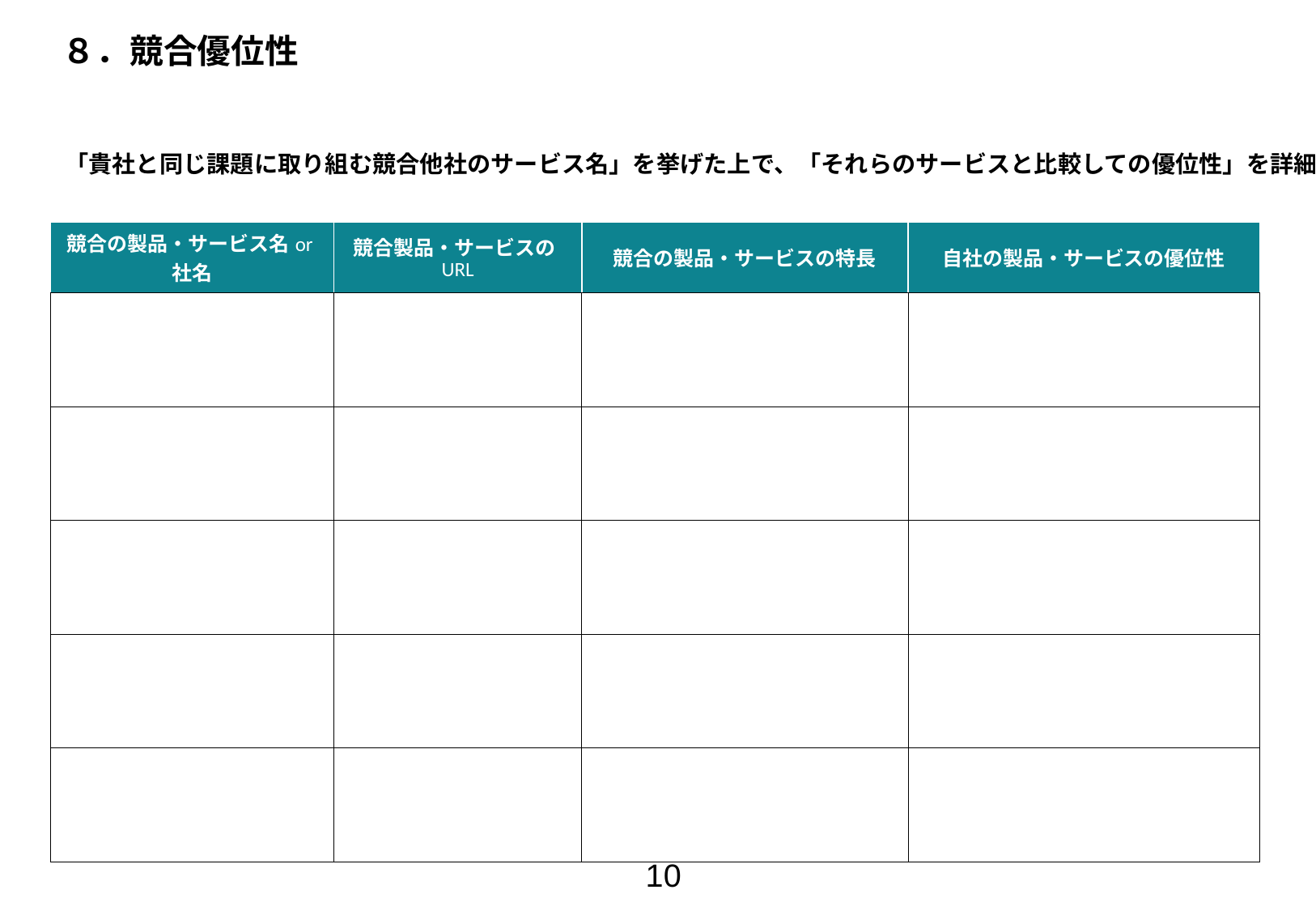

８．競合優位性
「貴社と同じ課題に取り組む競合他社のサービス名」を挙げた上で、「それらのサービスと比較しての優位性」を詳細に記載ください
| 競合の製品・サービス名or社名 | 競合製品・サービスのURL | 競合の製品・サービスの特長 | 自社の製品・サービスの優位性 |
| --- | --- | --- | --- |
|  |  |  |  |
|  |  |  |  |
|  |  |  |  |
|  |  |  |  |
|  |  |  |  |
10